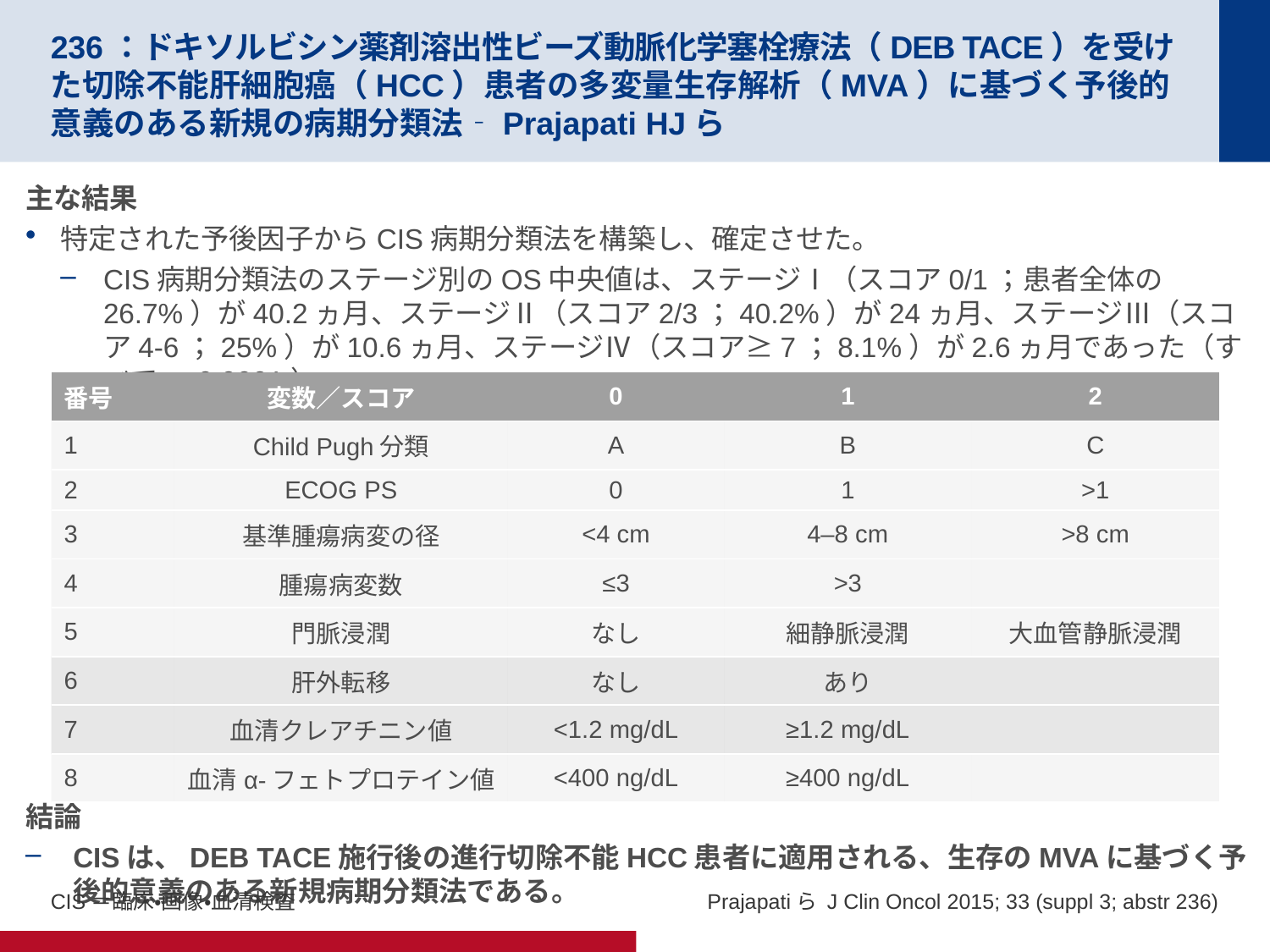

# 236：ドキソルビシン薬剤溶出性ビーズ動脈化学塞栓療法（DEB TACE）を受けた切除不能肝細胞癌（HCC）患者の多変量生存解析（MVA）に基づく予後的意義のある新規の病期分類法‐Prajapati HJら
主な結果
特定された予後因子からCIS病期分類法を構築し、確定させた。
CIS病期分類法のステージ別のOS中央値は、ステージⅠ（スコア0/1；患者全体の26.7%）が40.2ヵ月、ステージⅡ（スコア2/3；40.2%）が24ヵ月、ステージⅢ（スコア4-6；25%）が10.6ヵ月、ステージⅣ（スコア≥7；8.1%）が2.6ヵ月であった（すべてp<0.0001）。
結論
CISは、DEB TACE施行後の進行切除不能HCC患者に適用される、生存のMVAに基づく予後的意義のある新規病期分類法である。
| 番号 | 変数／スコア | 0 | 1 | 2 |
| --- | --- | --- | --- | --- |
| 1 | Child Pugh分類 | A | B | C |
| 2 | ECOG PS | 0 | 1 | >1 |
| 3 | 基準腫瘍病変の径 | <4 cm | 4–8 cm | >8 cm |
| 4 | 腫瘍病変数 | ≤3 | >3 |  |
| 5 | 門脈浸潤 | なし | 細静脈浸潤 | 大血管静脈浸潤 |
| 6 | 肝外転移 | なし | あり |  |
| 7 | 血清クレアチニン値 | <1.2 mg/dL | ≥1.2 mg/dL |  |
| 8 | 血清α-フェトプロテイン値 | <400 ng/dL | ≥400 ng/dL |  |
CIS＝臨床・画像・血清検査
Prajapatiら J Clin Oncol 2015; 33 (suppl 3; abstr 236)